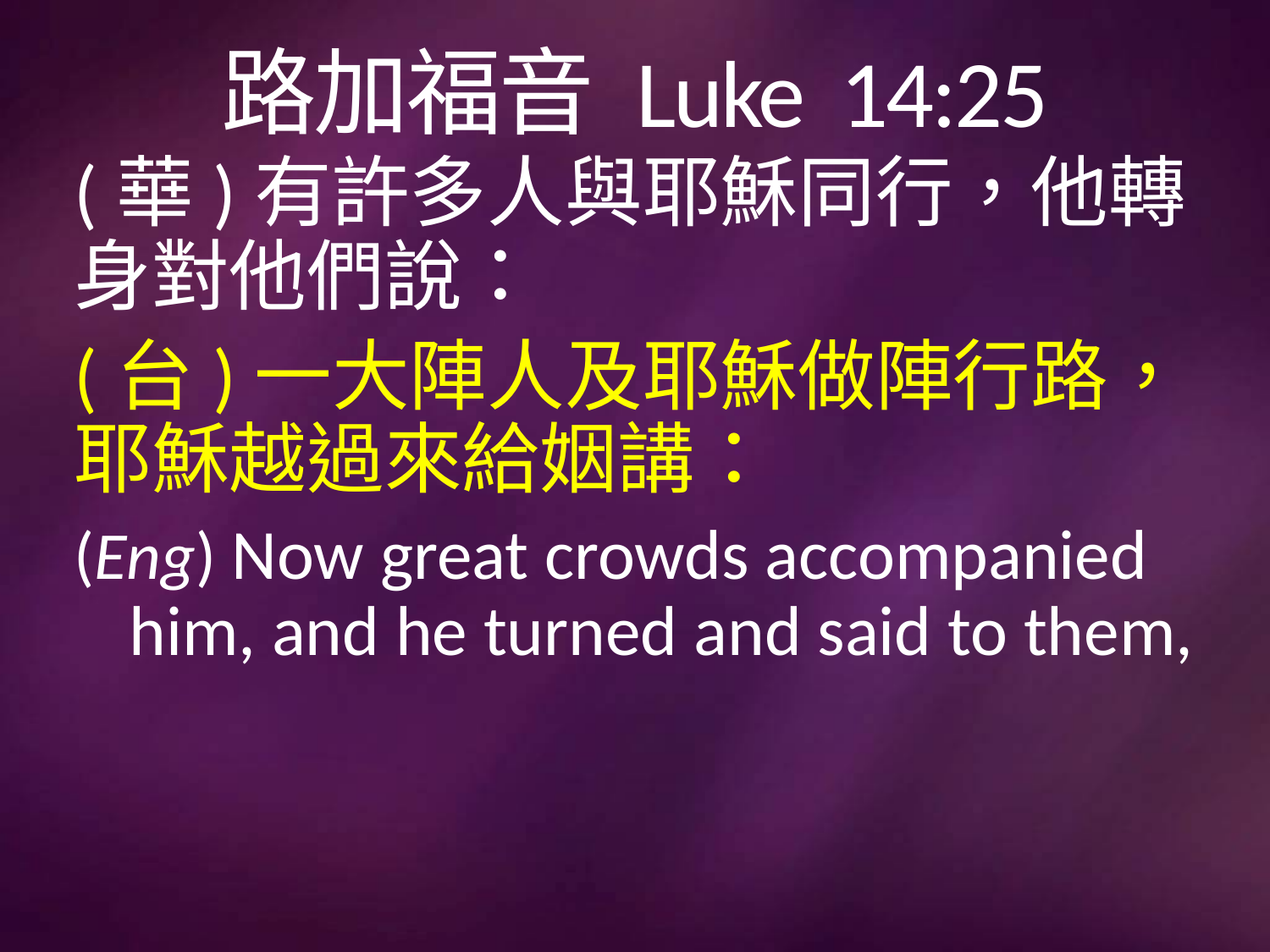

# 路加福音 Luke  14:25
(華)有許多人與耶穌同行，他轉身對他們說：
(台)一大陣人及耶穌做陣行路，耶穌越過來給姻講：
(Eng) Now great crowds accompanied him, and he turned and said to them,